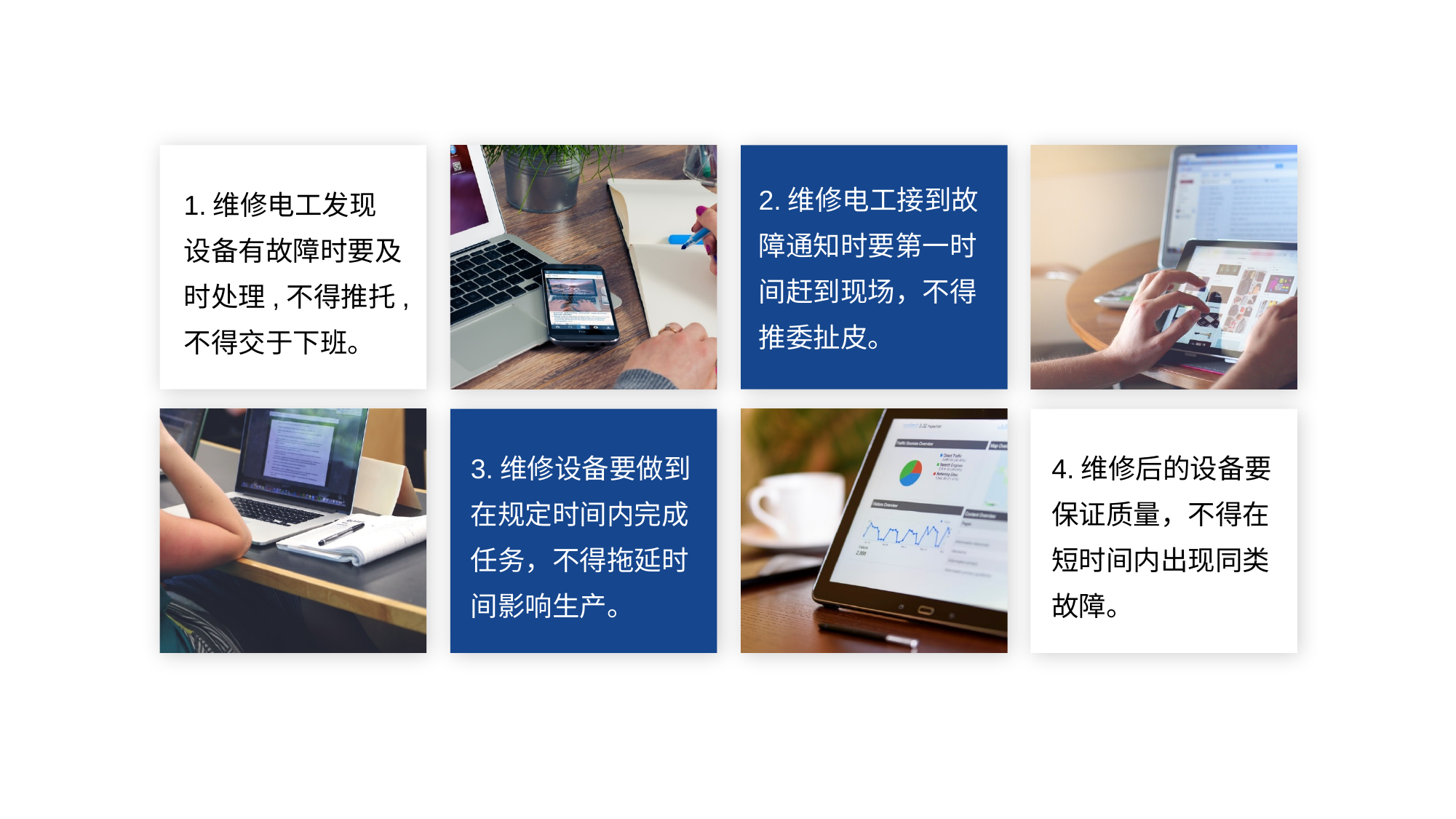

2.维修电工接到故障通知时要第一时间赶到现场，不得推委扯皮。
1.维修电工发现设备有故障时要及时处理,不得推托,不得交于下班。

4.维修后的设备要保证质量，不得在短时间内出现同类故障。
3.维修设备要做到在规定时间内完成任务，不得拖延时间影响生产。